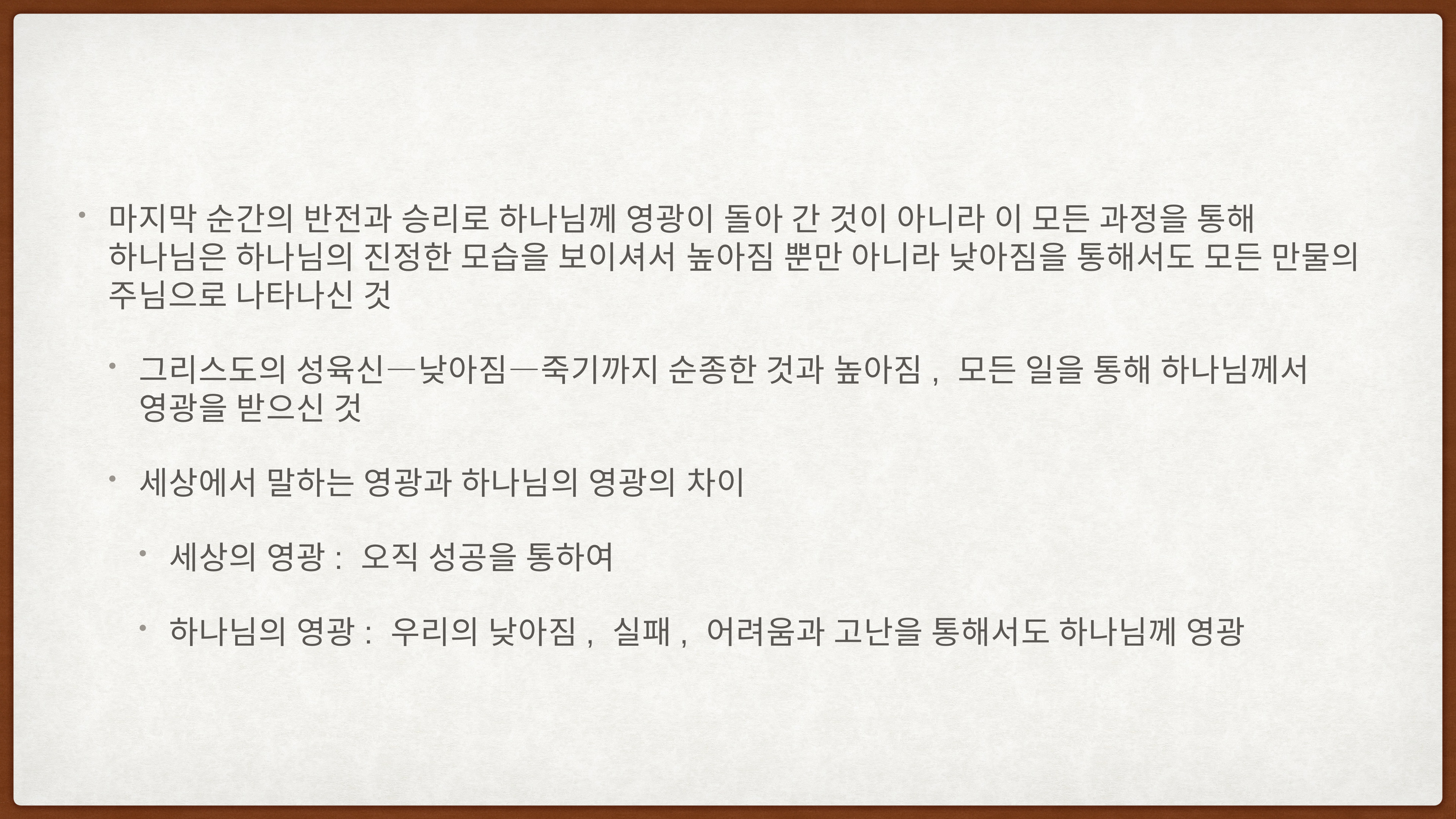

마지막 순간의 반전과 승리로 하나님께 영광이 돌아 간 것이 아니라 이 모든 과정을 통해 하나님은 하나님의 진정한 모습을 보이셔서 높아짐 뿐만 아니라 낮아짐을 통해서도 모든 만물의 주님으로 나타나신 것
그리스도의 성육신—낮아짐—죽기까지 순종한 것과 높아짐, 모든 일을 통해 하나님께서 영광을 받으신 것
세상에서 말하는 영광과 하나님의 영광의 차이
세상의 영광: 오직 성공을 통하여
하나님의 영광: 우리의 낮아짐, 실패, 어려움과 고난을 통해서도 하나님께 영광